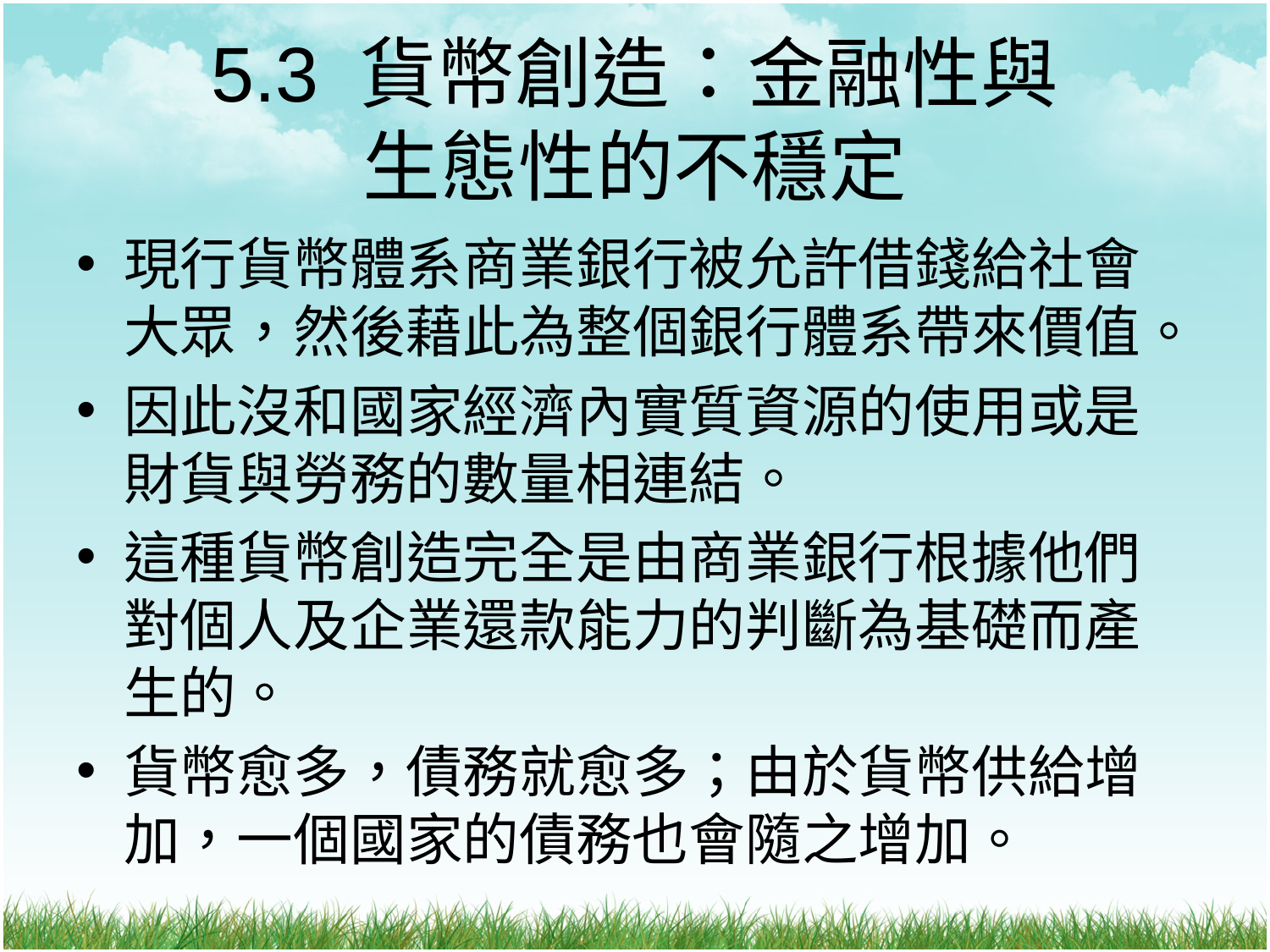

# 5.3 貨幣創造：金融性與 生態性的不穩定
現行貨幣體系商業銀行被允許借錢給社會大眾，然後藉此為整個銀行體系帶來價值。
因此沒和國家經濟內實質資源的使用或是財貨與勞務的數量相連結。
這種貨幣創造完全是由商業銀行根據他們對個人及企業還款能力的判斷為基礎而產生的。
貨幣愈多，債務就愈多；由於貨幣供給增加，一個國家的債務也會隨之增加。